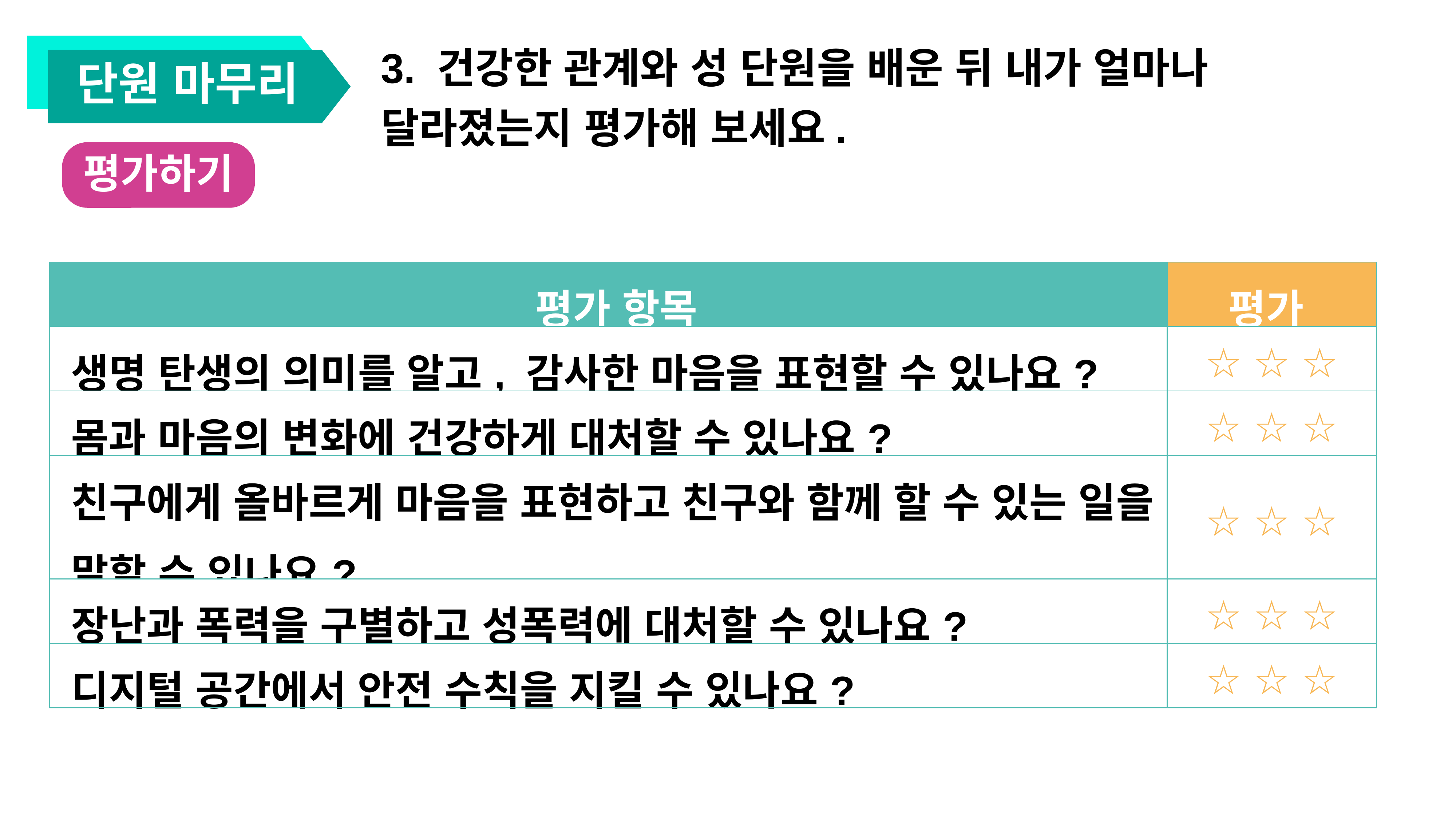

3. 건강한 관계와 성 단원을 배운 뒤 내가 얼마나 달라졌는지 평가해 보세요.

단원 마무리

평가하기
| 평가 항목 | 평가 |
| --- | --- |
| 생명 탄생의 의미를 알고, 감사한 마음을 표현할 수 있나요? | ☆ ☆ ☆ |
| 몸과 마음의 변화에 건강하게 대처할 수 있나요? | ☆ ☆ ☆ |
| 친구에게 올바르게 마음을 표현하고 친구와 함께 할 수 있는 일을 말할 수 있나요? | ☆ ☆ ☆ |
| 장난과 폭력을 구별하고 성폭력에 대처할 수 있나요? | ☆ ☆ ☆ |
| 디지털 공간에서 안전 수칙을 지킬 수 있나요? | ☆ ☆ ☆ |